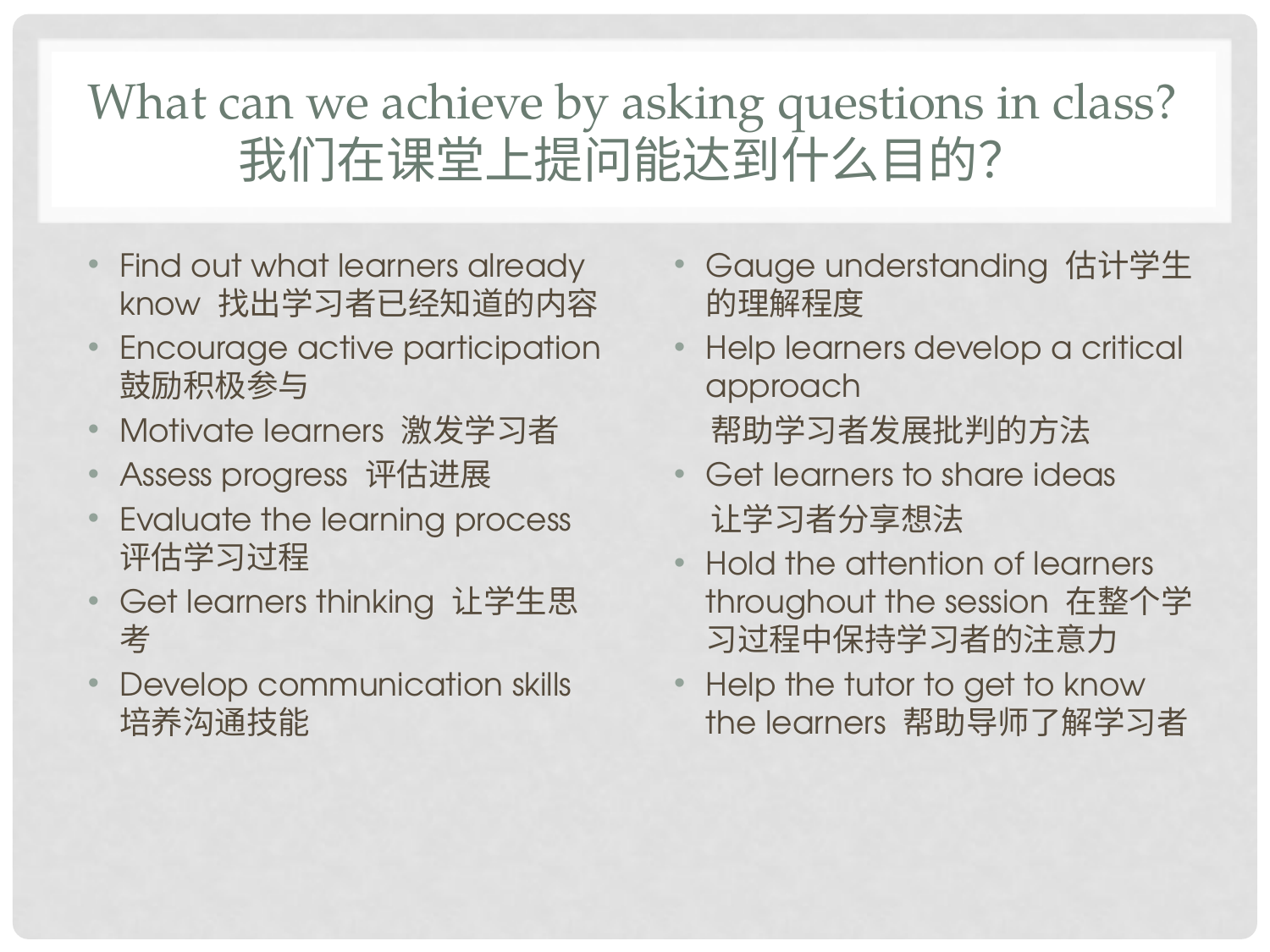

# What can we achieve by asking questions in class? 我们在课堂上提问能达到什么目的？
Find out what learners already know 找出学习者已经知道的内容
Encourage active participation鼓励积极参与
Motivate learners 激发学习者
Assess progress 评估进展
Evaluate the learning process评估学习过程
Get learners thinking 让学生思考
Develop communication skills 培养沟通技能

Gauge understanding 估计学生的理解程度
Help learners develop a critical approach
    帮助学习者发展批判的方法
Get learners to share ideas
    让学习者分享想法
Hold the attention of learners throughout the session 在整个学习过程中保持学习者的注意力
Help the tutor to get to know the learners 帮助导师了解学习者